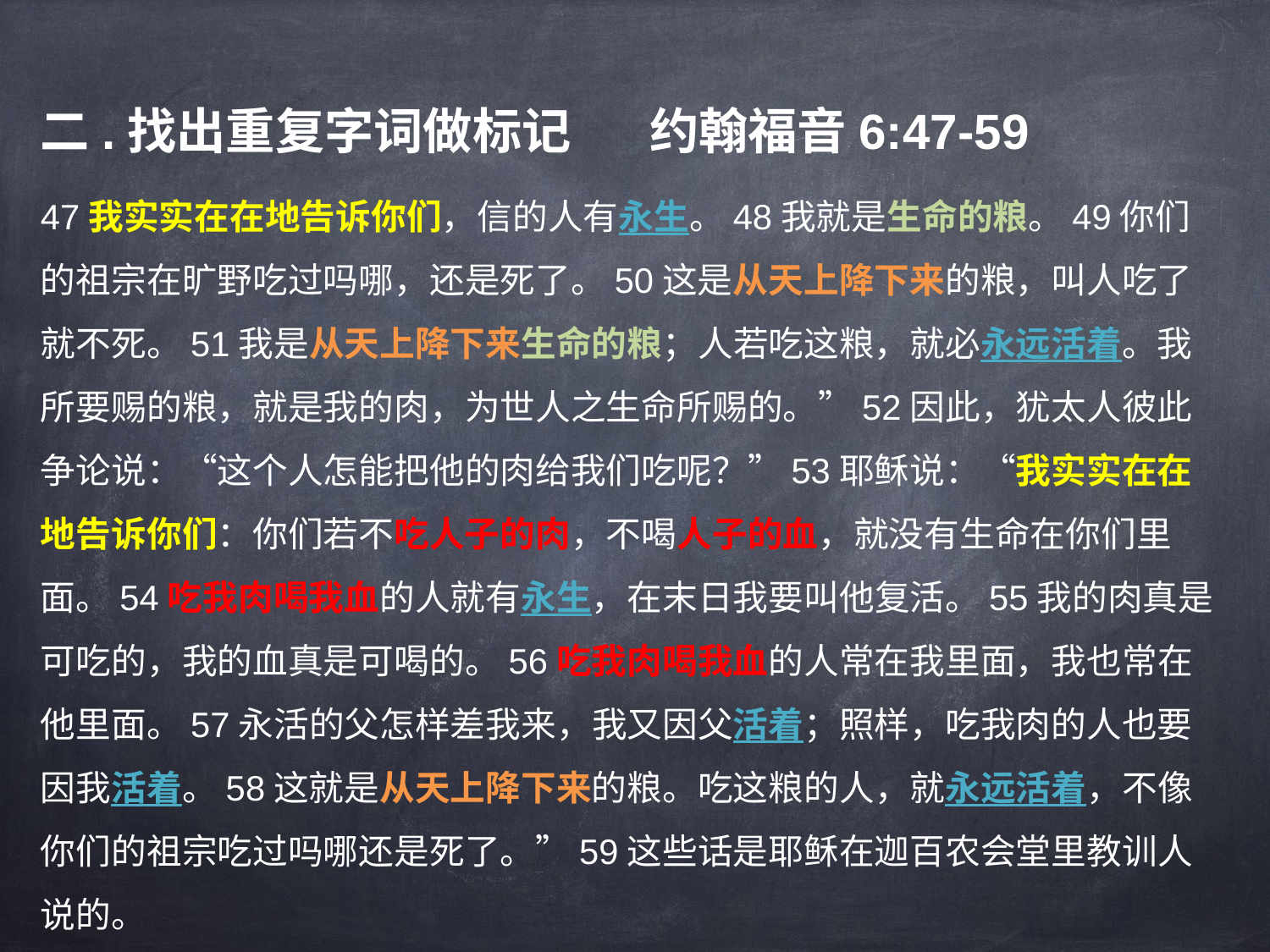

二.找出重复字词做标记       约翰福音6:47-59
47我实实在在地告诉你们，信的人有永生。48我就是生命的粮。49你们的祖宗在旷野吃过吗哪，还是死了。50这是从天上降下来的粮，叫人吃了就不死。51我是从天上降下来生命的粮；人若吃这粮，就必永远活着。我所要赐的粮，就是我的肉，为世人之生命所赐的。”52因此，犹太人彼此争论说：“这个人怎能把他的肉给我们吃呢？”53耶稣说：“我实实在在地告诉你们：你们若不吃人子的肉，不喝人子的血，就没有生命在你们里面。54吃我肉喝我血的人就有永生，在末日我要叫他复活。55我的肉真是可吃的，我的血真是可喝的。56吃我肉喝我血的人常在我里面，我也常在他里面。57永活的父怎样差我来，我又因父活着；照样，吃我肉的人也要因我活着。58这就是从天上降下来的粮。吃这粮的人，就永远活着，不像你们的祖宗吃过吗哪还是死了。”59这些话是耶稣在迦百农会堂里教训人说的。